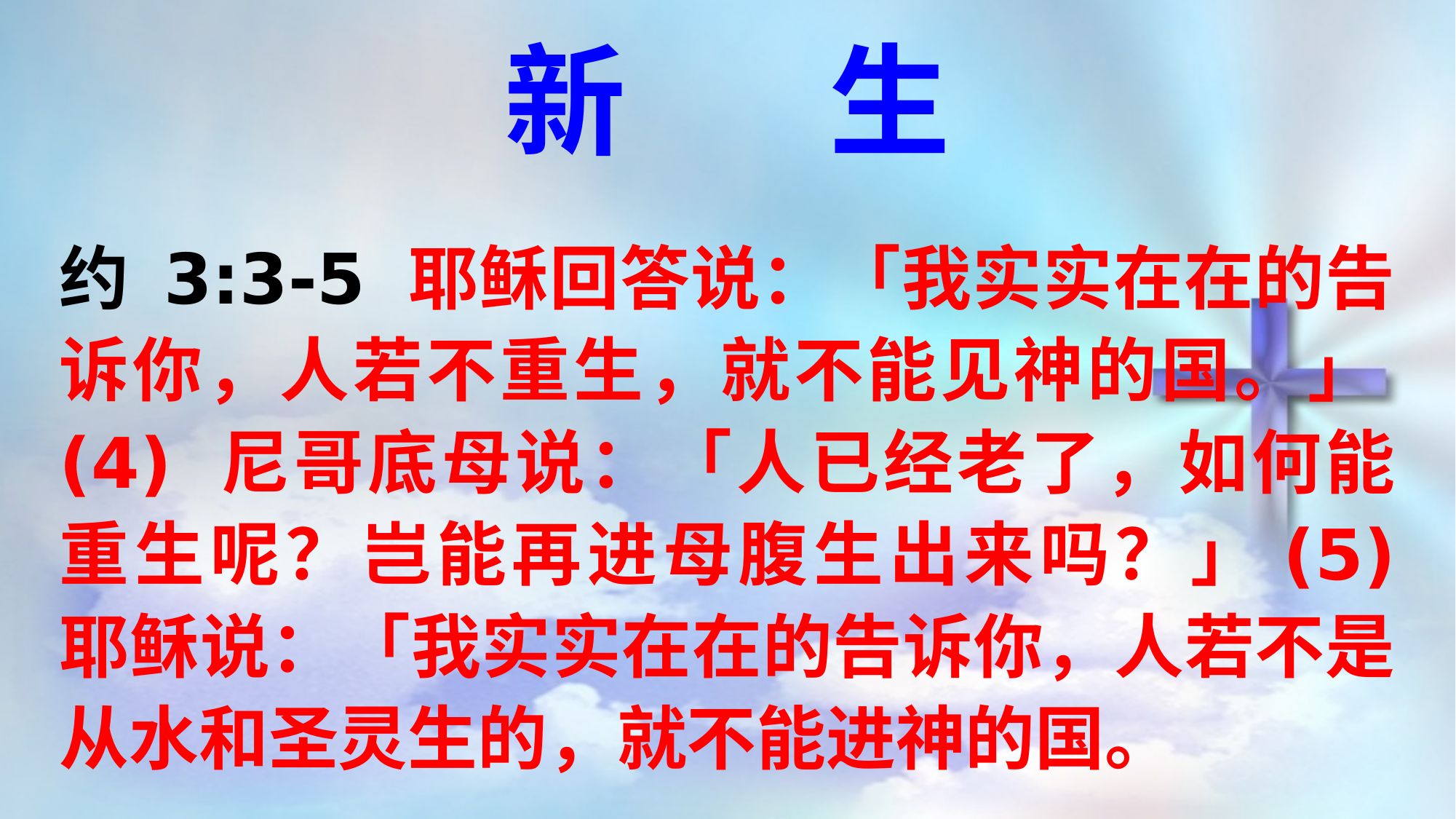

新   生
约 3:3-5 耶稣回答说：「我实实在在的告诉你，人若不重生，就不能见神的国。」(4) 尼哥底母说：「人已经老了，如何能重生呢？岂能再进母腹生出来吗？」(5) 耶稣说：「我实实在在的告诉你，人若不是从水和圣灵生的，就不能进神的国。